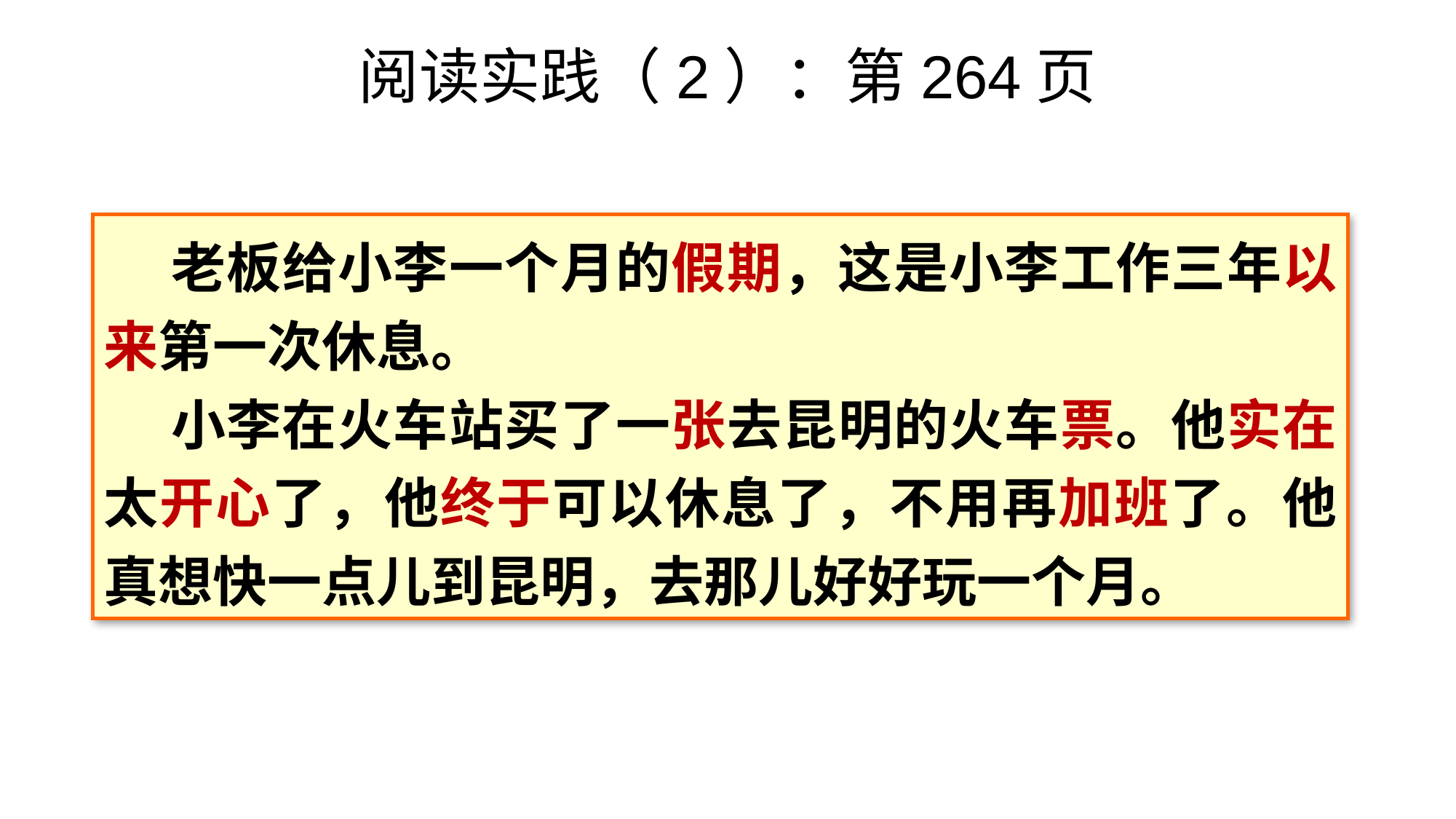

阅读实践（2）：第264页
    老板给小李一个月的假期，这是小李工作三年以来第一次休息。
    小李在火车站买了一张去昆明的火车票。他实在太开心了，他终于可以休息了，不用再加班了。他真想快一点儿到昆明，去那儿好好玩一个月。